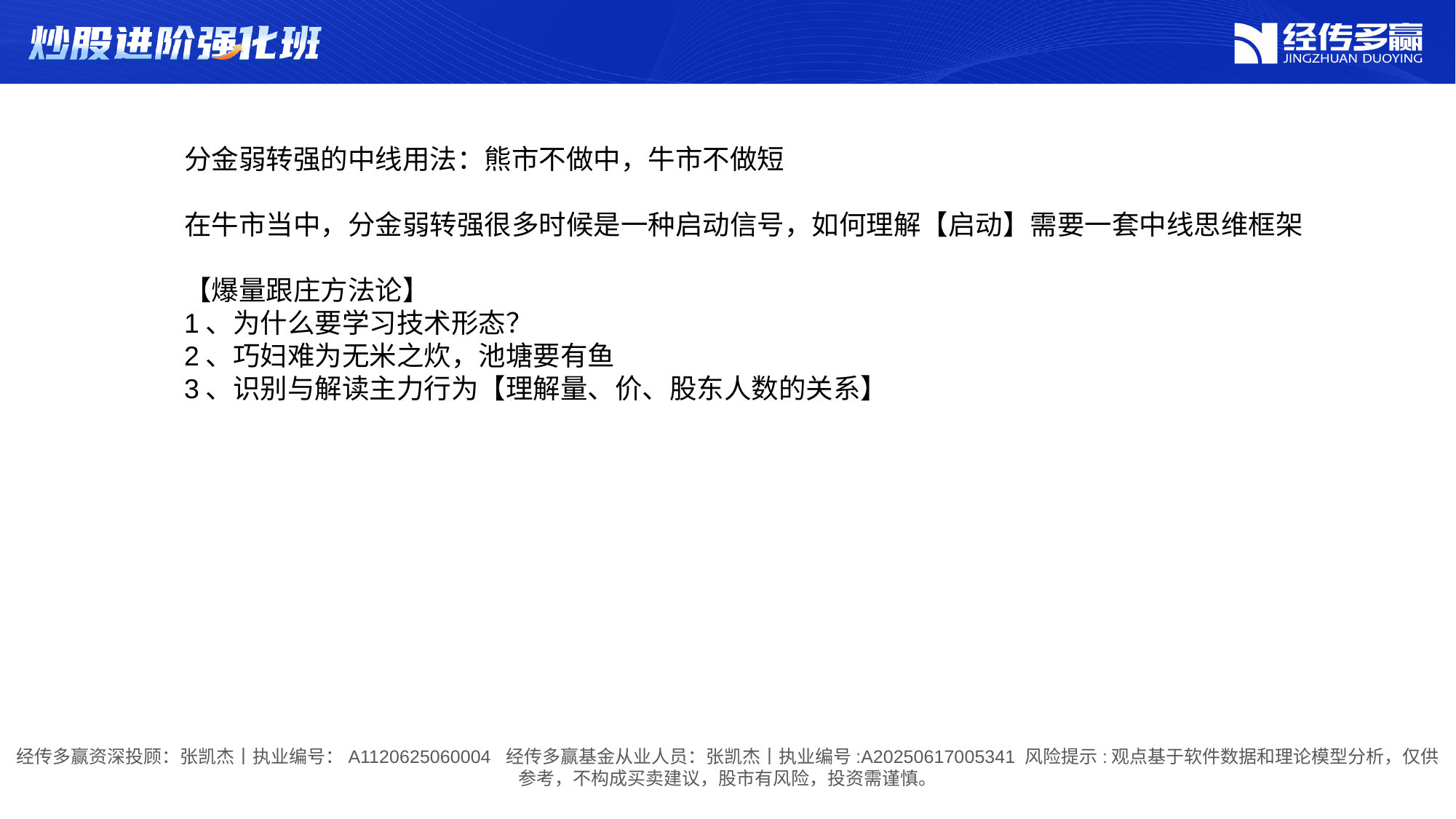

分金弱转强的中线用法：熊市不做中，牛市不做短

在牛市当中，分金弱转强很多时候是一种启动信号，如何理解【启动】需要一套中线思维框架

【爆量跟庄方法论】
1、为什么要学习技术形态？
2、巧妇难为无米之炊，池塘要有鱼
3、识别与解读主力行为【理解量、价、股东人数的关系】